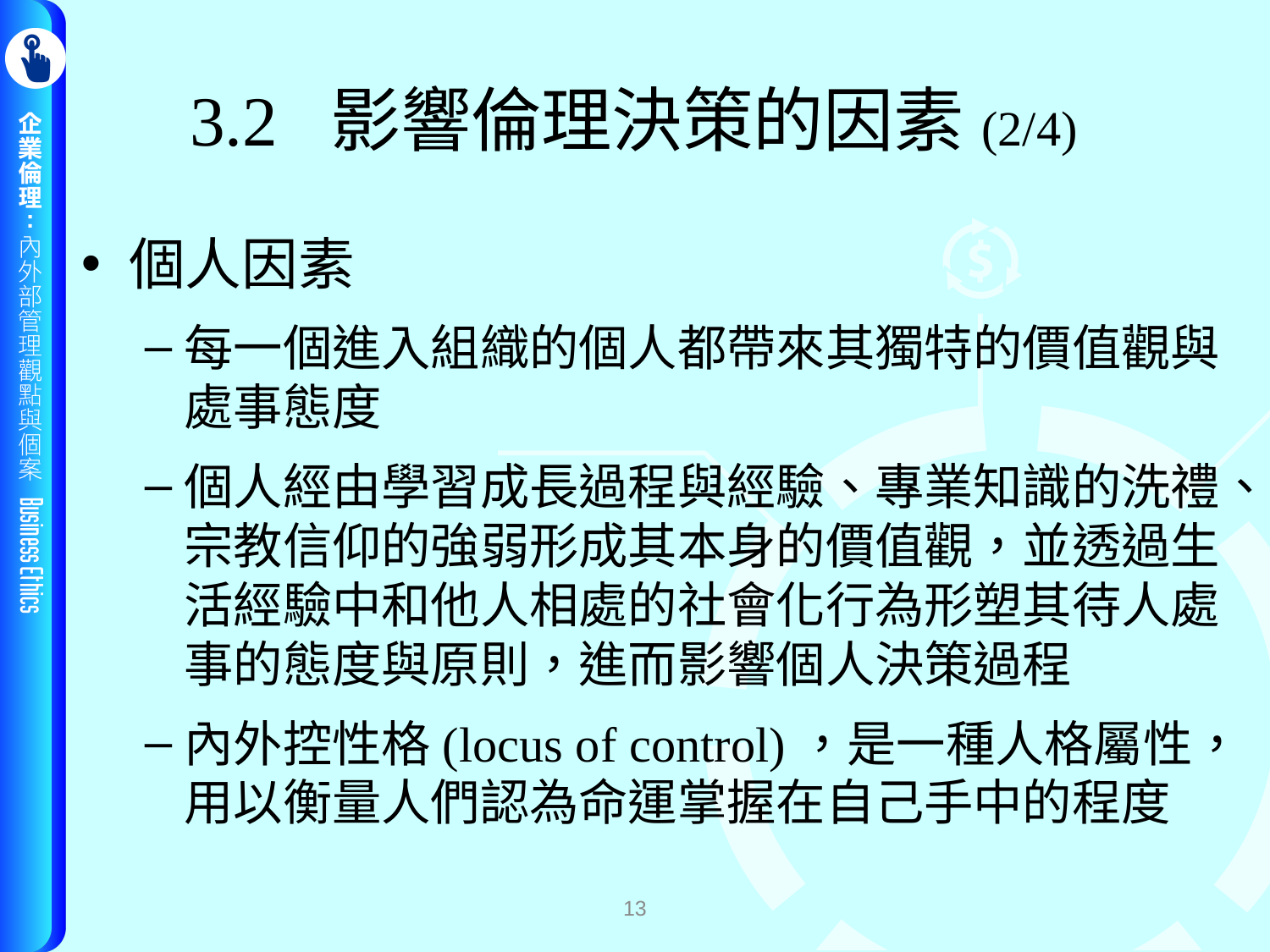

# 3.2  影響倫理決策的因素(2/4)
個人因素
每一個進入組織的個人都帶來其獨特的價值觀與處事態度
個人經由學習成長過程與經驗、專業知識的洗禮、宗教信仰的強弱形成其本身的價值觀，並透過生活經驗中和他人相處的社會化行為形塑其待人處事的態度與原則，進而影響個人決策過程
內外控性格(locus of control)，是一種人格屬性，用以衡量人們認為命運掌握在自己手中的程度
13